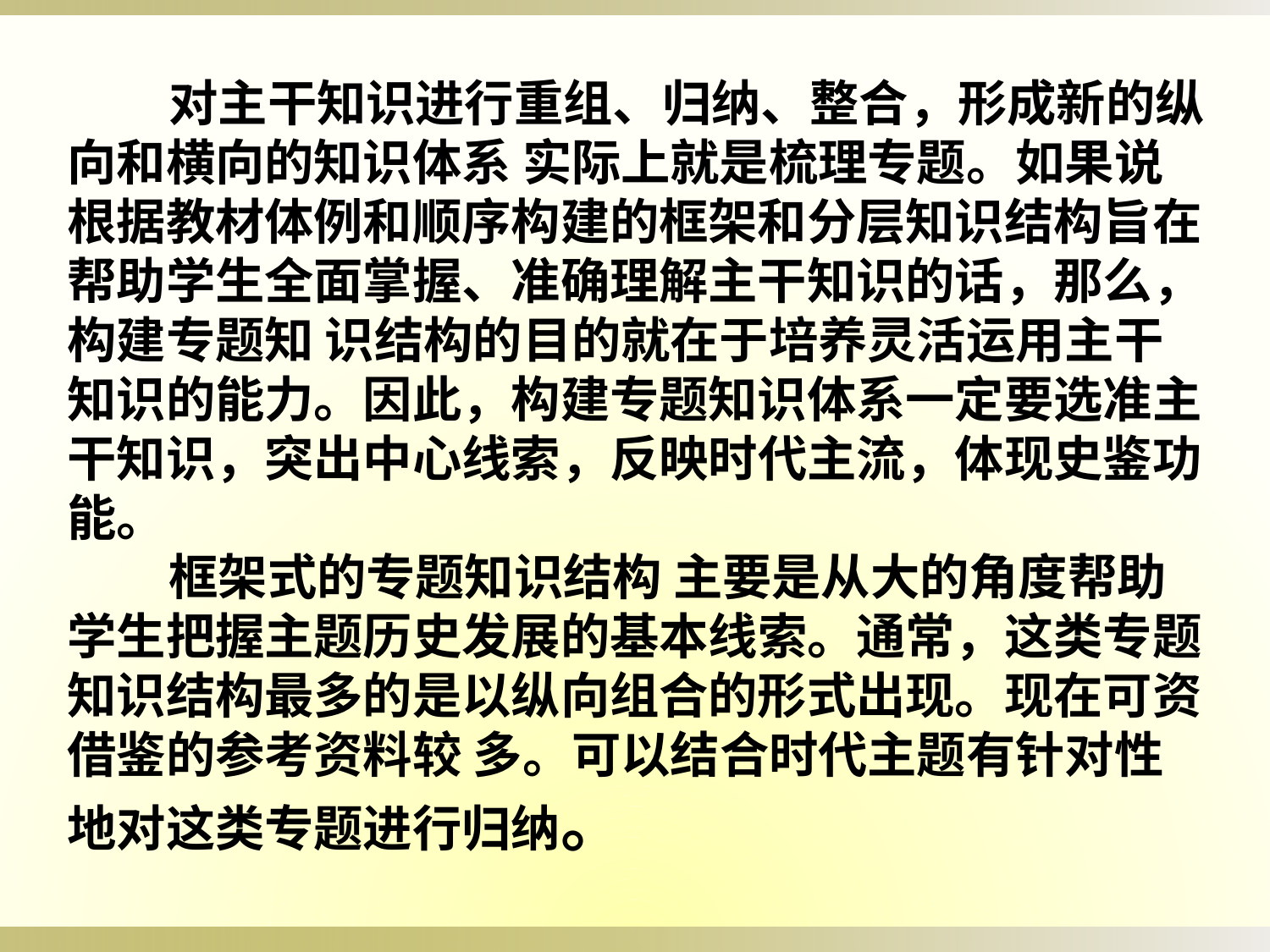

对主干知识进行重组、归纳、整合，形成新的纵向和横向的知识体系 实际上就是梳理专题。如果说根据教材体例和顺序构建的框架和分层知识结构旨在帮助学生全面掌握、准确理解主干知识的话，那么，构建专题知 识结构的目的就在于培养灵活运用主干知识的能力。因此，构建专题知识体系一定要选准主干知识，突出中心线索，反映时代主流，体现史鉴功能。
        框架式的专题知识结构 主要是从大的角度帮助学生把握主题历史发展的基本线索。通常，这类专题知识结构最多的是以纵向组合的形式出现。现在可资借鉴的参考资料较 多。可以结合时代主题有针对性地对这类专题进行归纳。